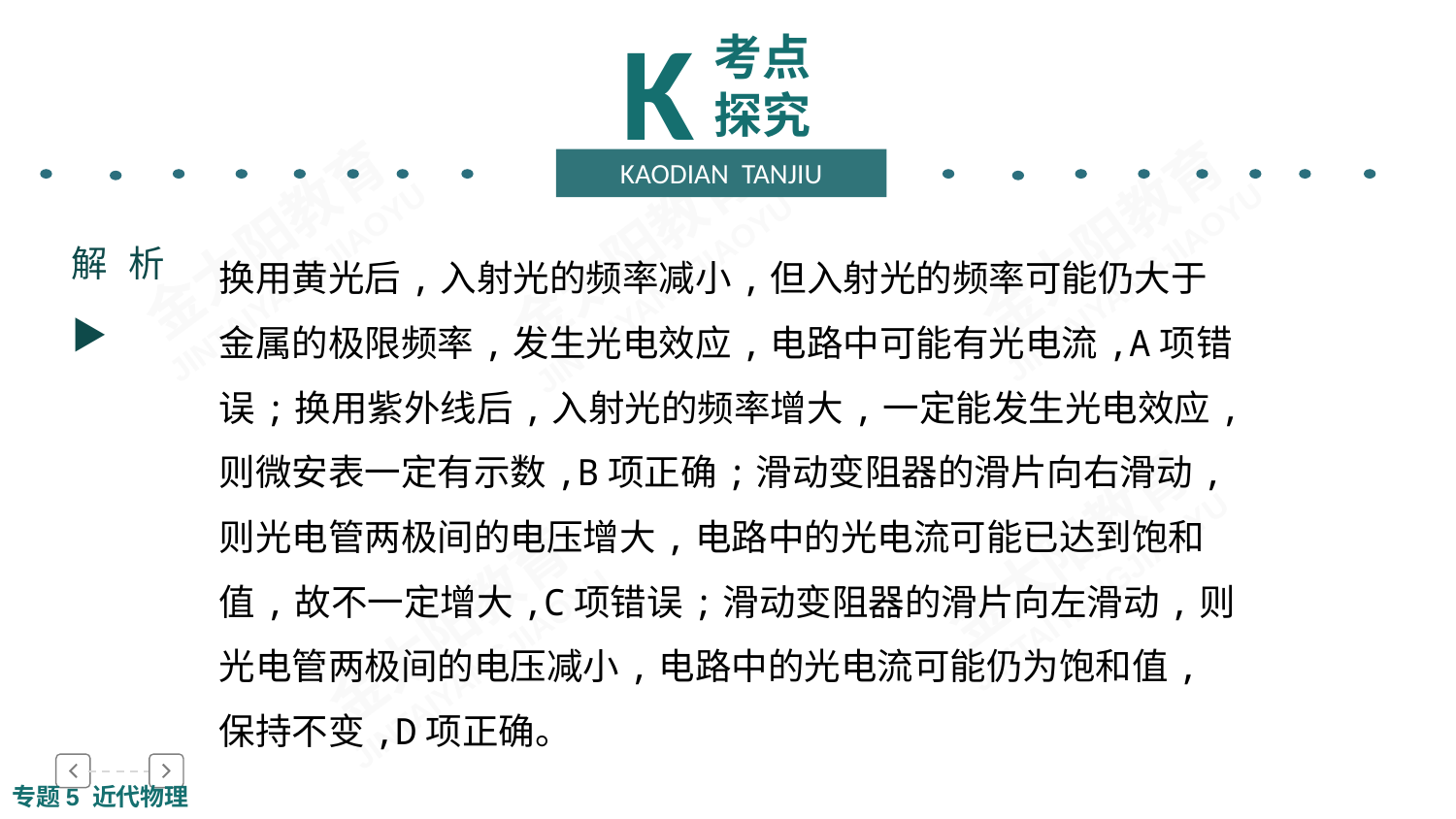

K
考点探究
KAODIAN  TANJIU

解析▶
换用黄光后,入射光的频率减小,但入射光的频率可能仍大于金属的极限频率,发生光电效应,电路中可能有光电流,A项错误;换用紫外线后,入射光的频率增大,一定能发生光电效应,则微安表一定有示数,B项正确;滑动变阻器的滑片向右滑动,则光电管两极间的电压增大,电路中的光电流可能已达到饱和值,故不一定增大,C项错误;滑动变阻器的滑片向左滑动,则光电管两极间的电压减小,电路中的光电流可能仍为饱和值,保持不变,D项正确。